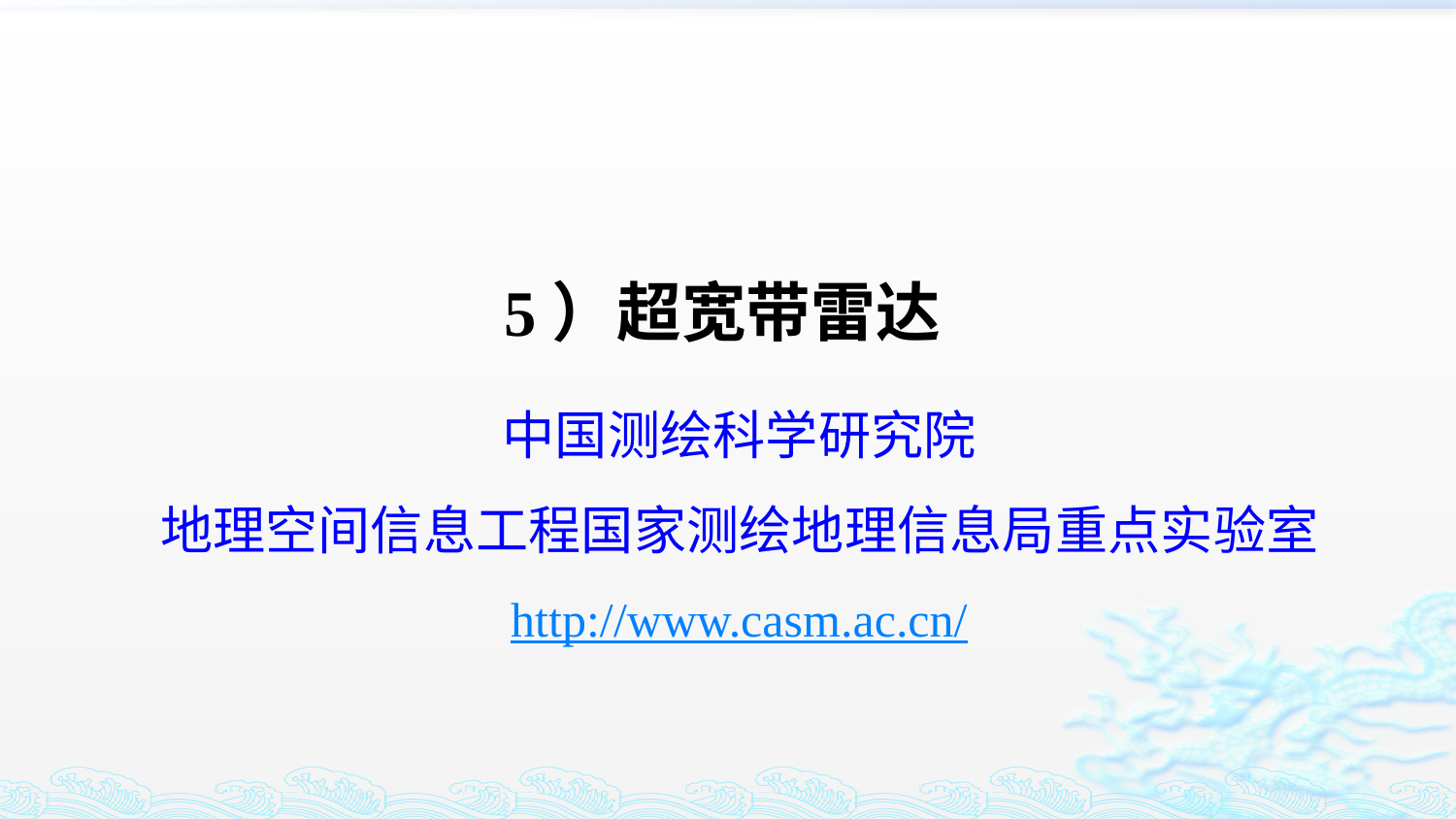

5）超宽带雷达
中国测绘科学研究院
地理空间信息工程国家测绘地理信息局重点实验室
http://www.casm.ac.cn/